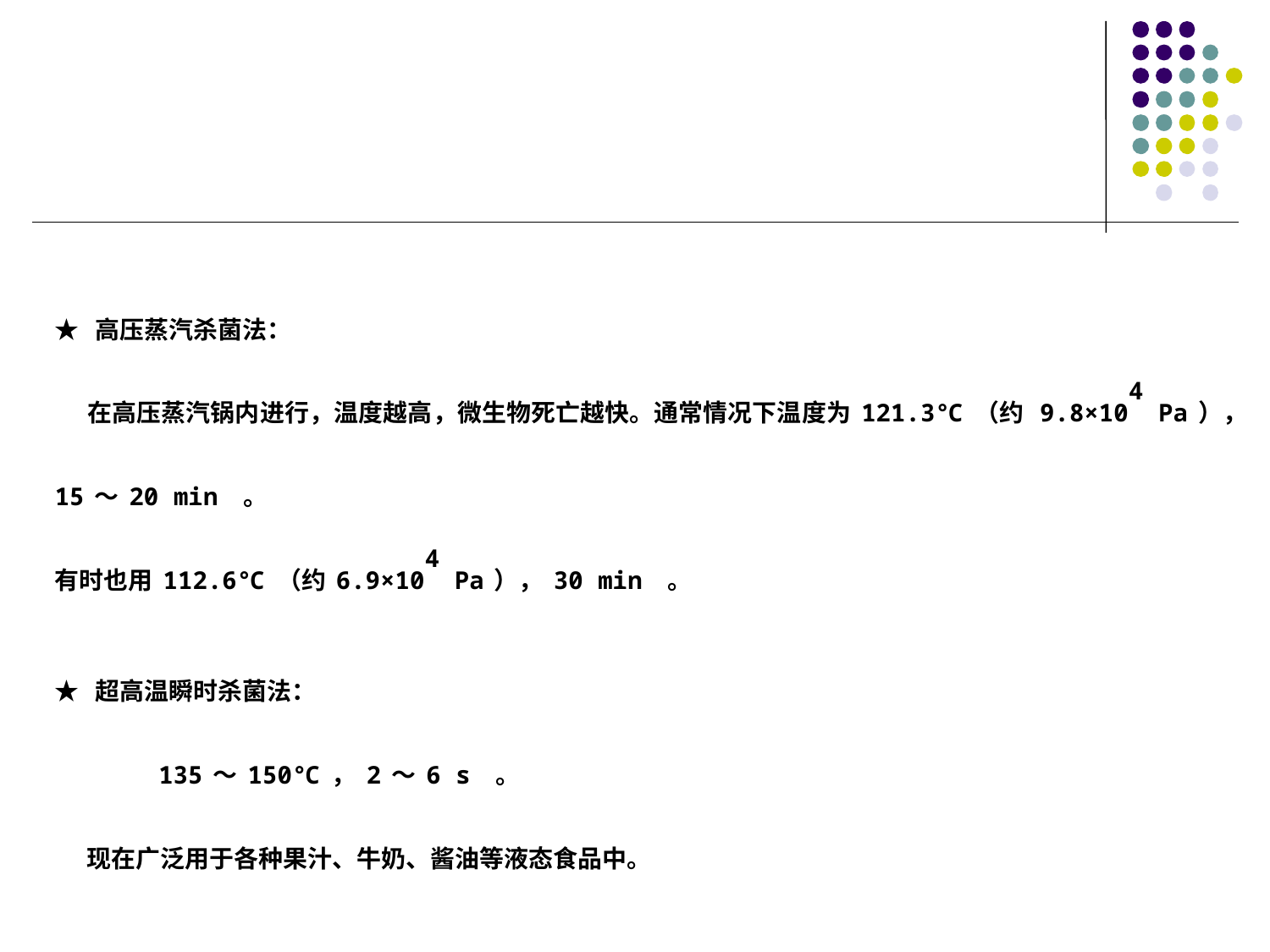

★ 高压蒸汽杀菌法：
    在高压蒸汽锅内进行，温度越高，微生物死亡越快。通常情况下温度为121.3℃（约 9.8×104 Pa），15～20 min 。
有时也用112.6℃（约6.9×104 Pa），30 min 。

★ 超高温瞬时杀菌法：
       135～150℃，2～6 s 。
    现在广泛用于各种果汁、牛奶、酱油等液态食品中。